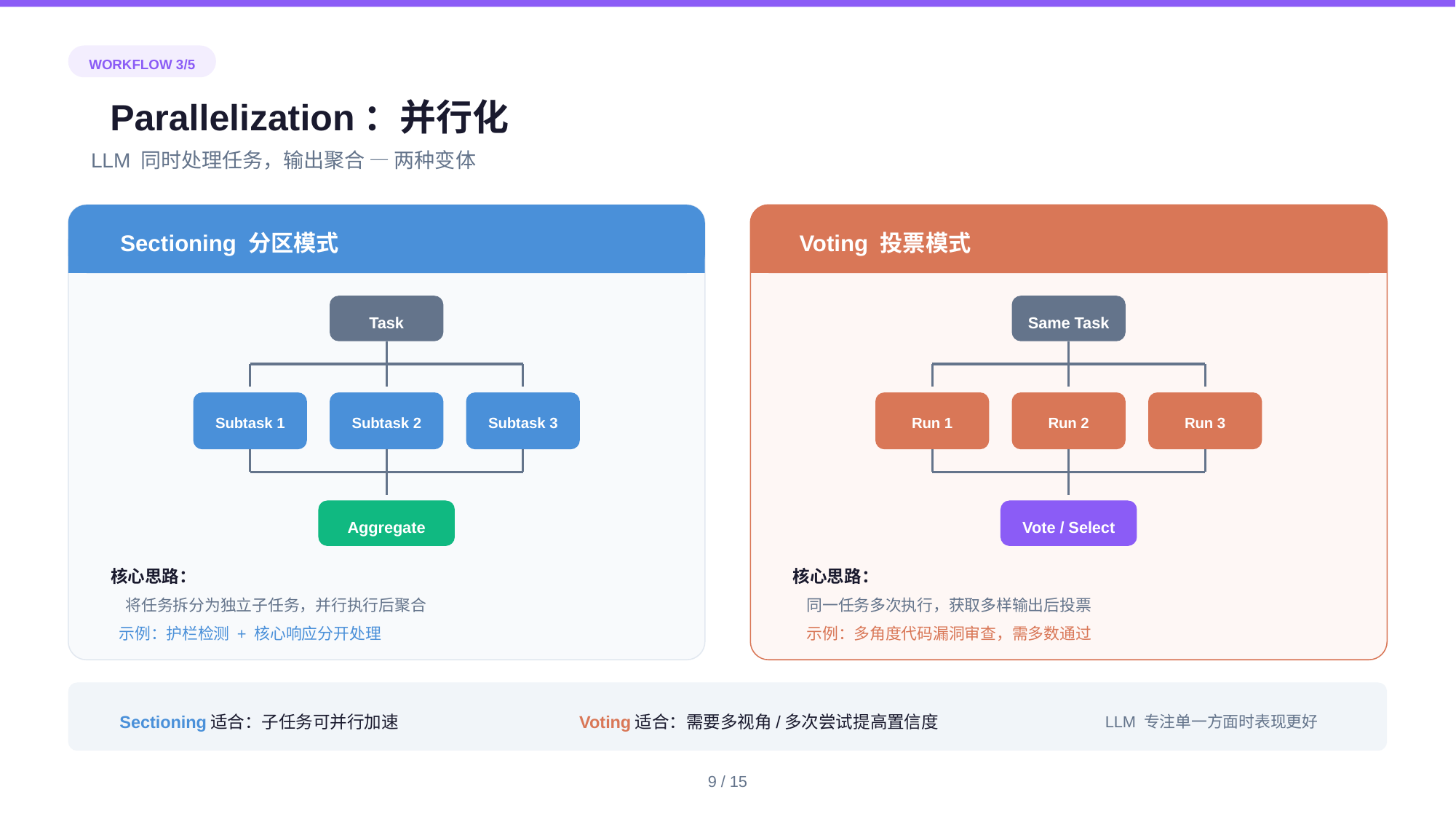

WORKFLOW 3/5
Parallelization：并行化
LLM 同时处理任务，输出聚合 — 两种变体

Sectioning 分区模式

Task

Subtask 1
Subtask 2
Subtask 3

Aggregate
核心思路：
将任务拆分为独立子任务，并行执行后聚合
示例：护栏检测 + 核心响应分开处理

Voting 投票模式

Same Task

Run 1
Run 2
Run 3

Vote / Select
核心思路：
同一任务多次执行，获取多样输出后投票
示例：多角度代码漏洞审查，需多数通过

Sectioning适合：子任务可并行加速
Voting适合：需要多视角/多次尝试提高置信度
LLM 专注单一方面时表现更好
9 / 15